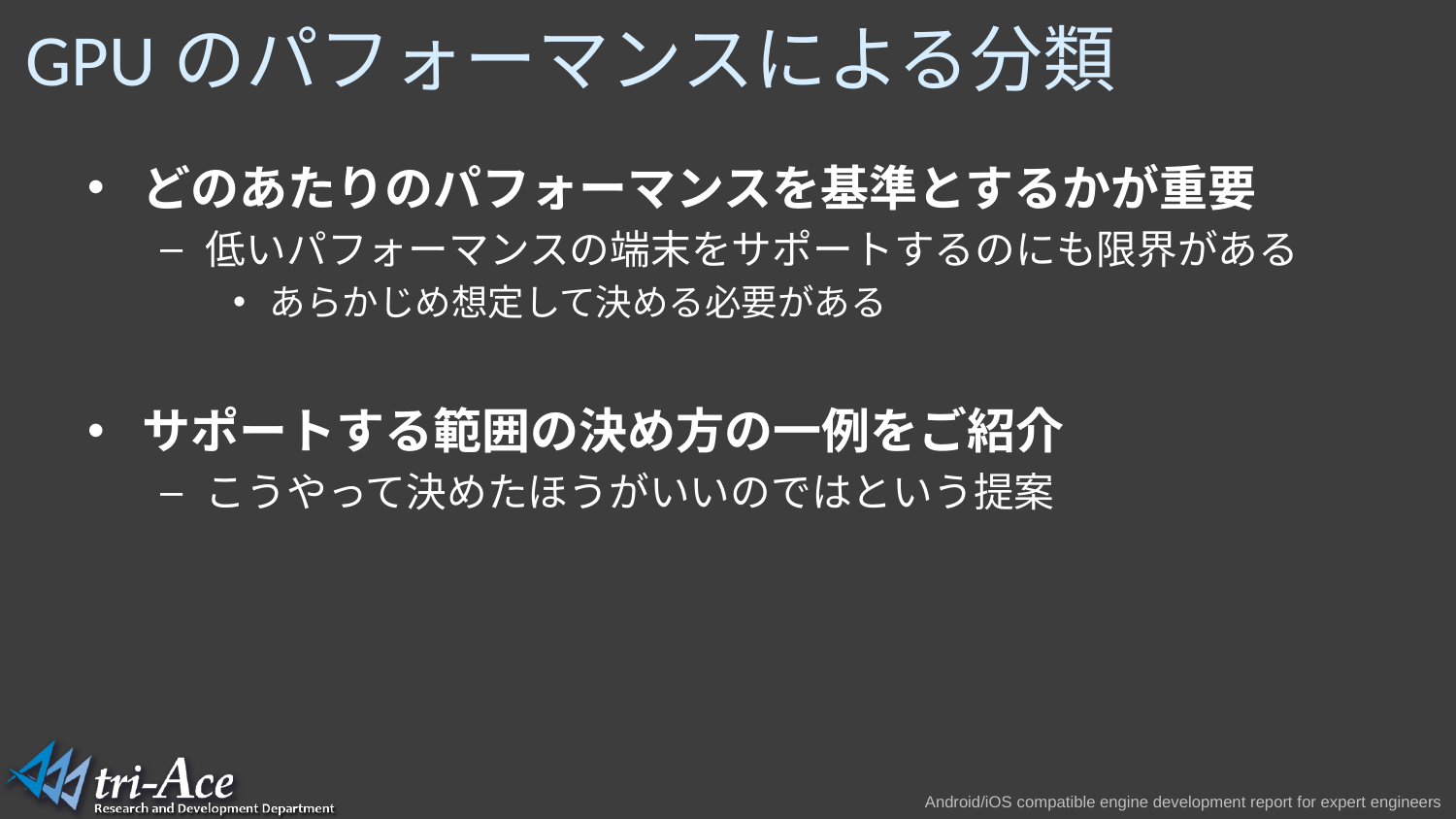

# GPUのパフォーマンスによる分類
どのあたりのパフォーマンスを基準とするかが重要
低いパフォーマンスの端末をサポートするのにも限界がある
あらかじめ想定して決める必要がある

サポートする範囲の決め方の一例をご紹介
こうやって決めたほうがいいのではという提案